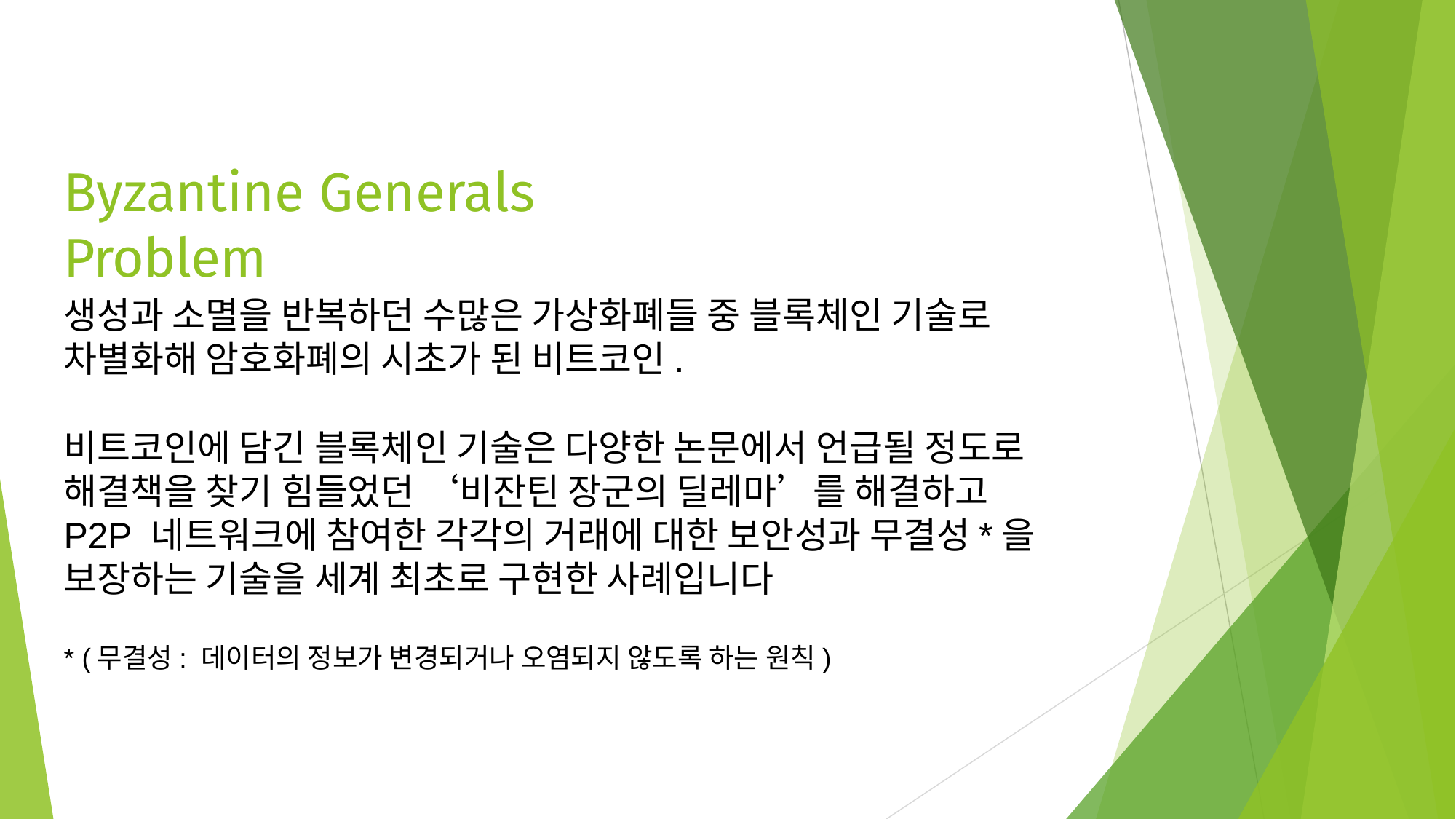

# Byzantine Generals Problem
생성과 소멸을 반복하던 수많은 가상화폐들 중 블록체인 기술로  차별화해 암호화폐의 시초가 된 비트코인.

비트코인에 담긴 블록체인 기술은 다양한 논문에서 언급될 정도로  해결책을 찾기 힘들었던 ‘비잔틴 장군의 딜레마’를 해결하고
P2P 네트워크에 참여한 각각의 거래에 대한 보안성과 무결성*을  보장하는 기술을 세계 최초로 구현한 사례입니다

* (무결성: 데이터의 정보가 변경되거나 오염되지 않도록 하는 원칙)